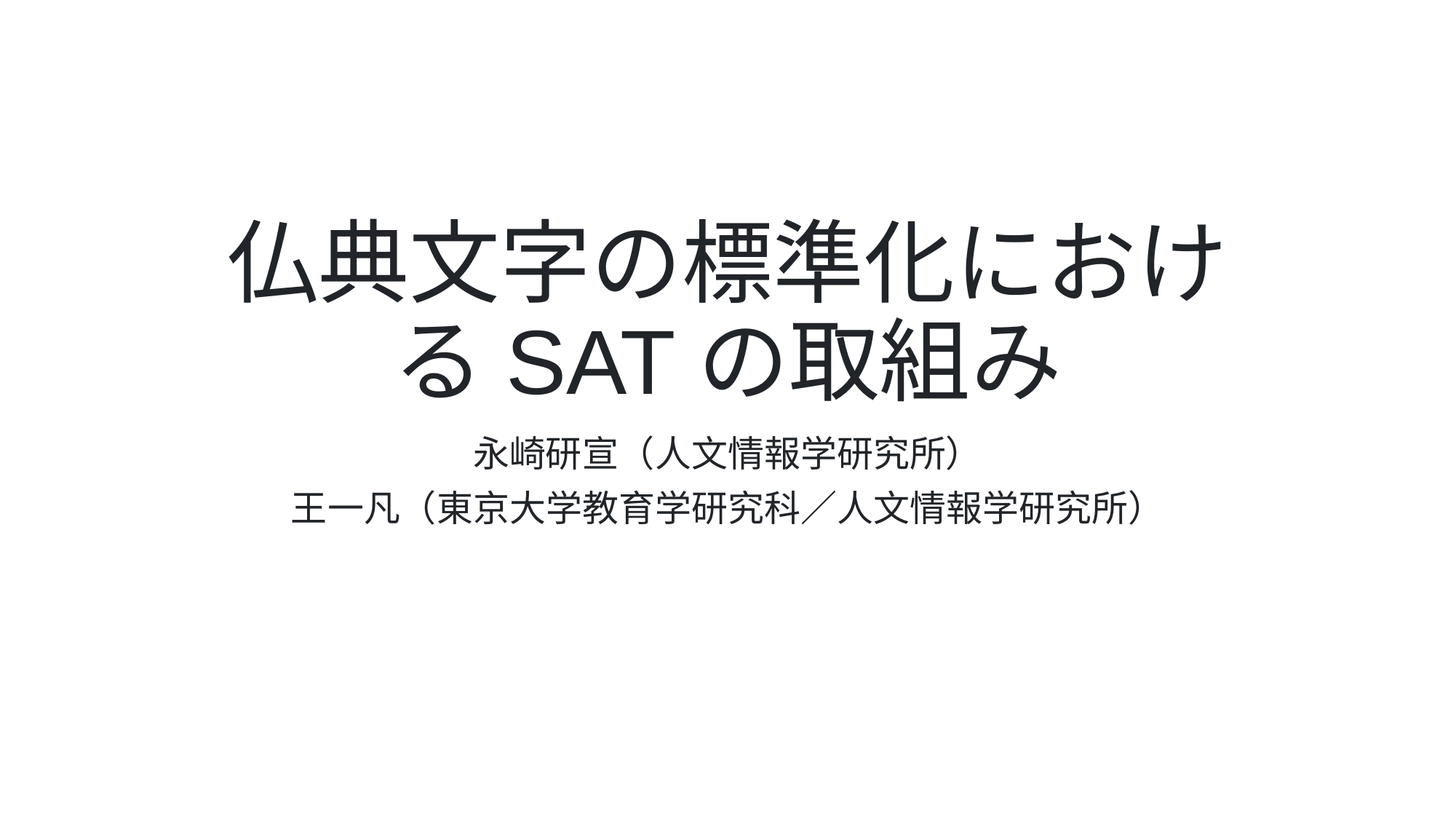

# 仏典文字の標準化におけるSATの取組み
永崎研宣（人文情報学研究所）
王一凡（東京大学教育学研究科／人文情報学研究所）